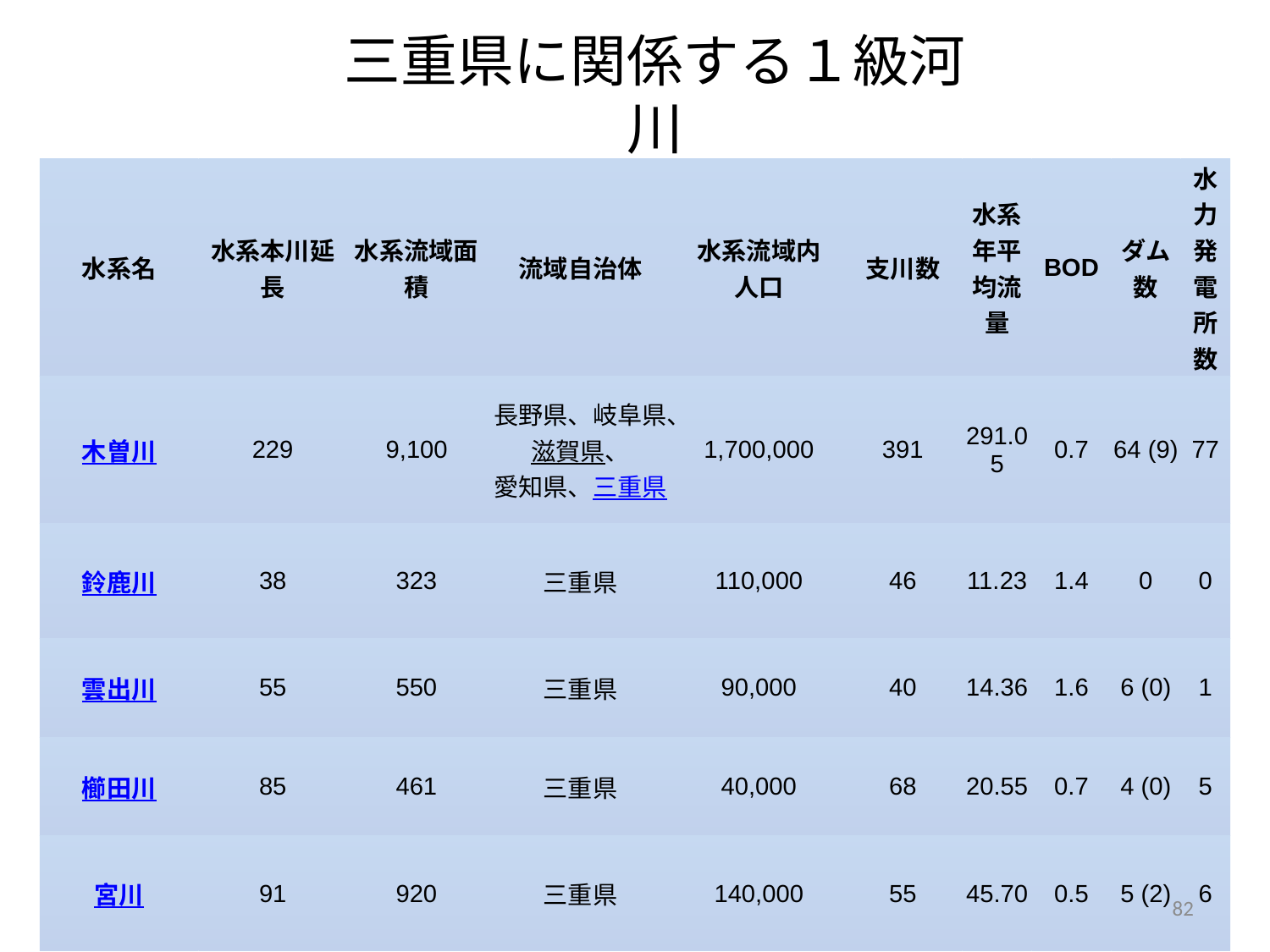

三重県に関係する１級河川
| 水系名 | 水系本川延長 | 水系流域面積 | 流域自治体 | 水系流域内 人口 | 支川数 | 水系年平均流量 | BOD | ダム数 | 水力発電所数 |
| --- | --- | --- | --- | --- | --- | --- | --- | --- | --- |
| 木曽川 | 229 | 9,100 | 長野県、岐阜県、滋賀県、 愛知県、三重県 | 1,700,000 | 391 | 291.05 | 0.7 | 64 (9) | 77 |
| 鈴鹿川 | 38 | 323 | 三重県 | 110,000 | 46 | 11.23 | 1.4 | 0 | 0 |
| 雲出川 | 55 | 550 | 三重県 | 90,000 | 40 | 14.36 | 1.6 | 6 (0) | 1 |
| 櫛田川 | 85 | 461 | 三重県 | 40,000 | 68 | 20.55 | 0.7 | 4 (0) | 5 |
| 宮川 | 91 | 920 | 三重県 | 140,000 | 55 | 45.70 | 0.5 | 5 (2) | 6 |
82